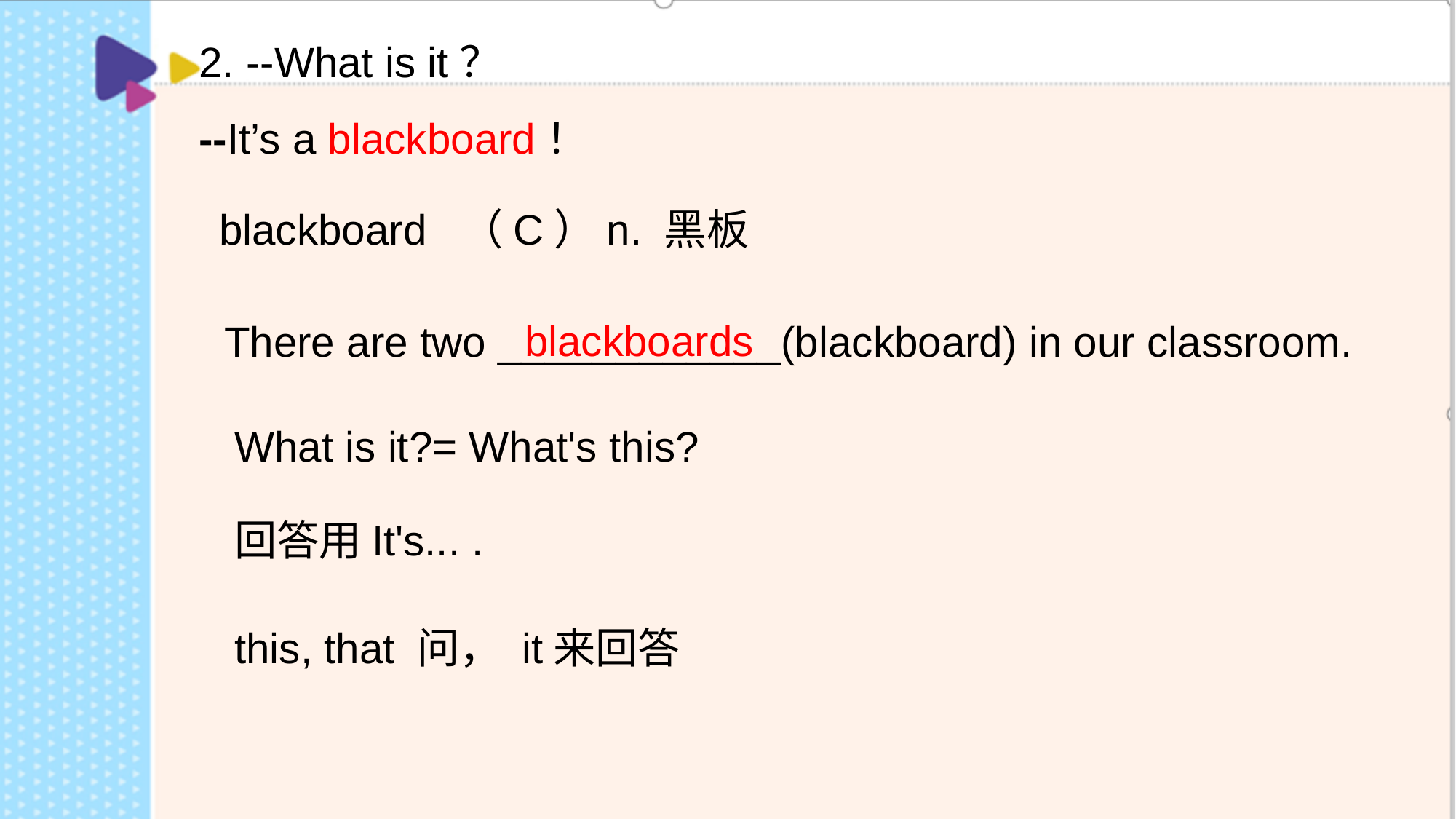

2. --What is it？
--It’s a blackboard！
blackboard  （C）n. 黑板
 blackboards
There are two ____________(blackboard) in our classroom.
What is it?= What's this?
回答用It's... .
this, that 问， it来回答